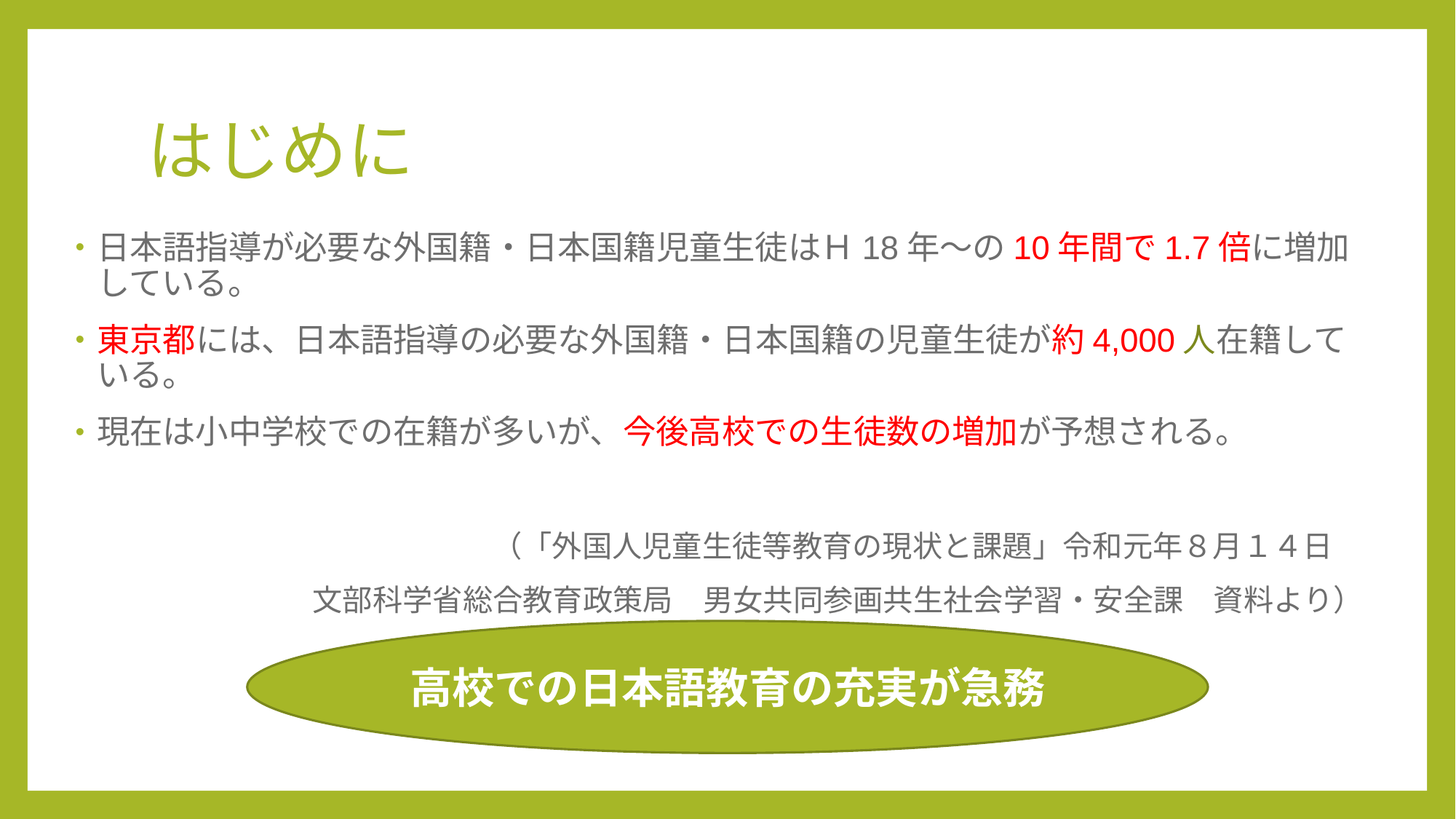

# はじめに
日本語指導が必要な外国籍・日本国籍児童生徒はＨ18年～の10年間で1.7倍に増加している。
東京都には、日本語指導の必要な外国籍・日本国籍の児童生徒が約4,000人在籍している。
現在は小中学校での在籍が多いが、今後高校での生徒数の増加が予想される。

　（「外国人児童生徒等教育の現状と課題」令和元年８月１４日
　　文部科学省総合教育政策局　男女共同参画共生社会学習・安全課　資料より）
高校での日本語教育の充実が急務